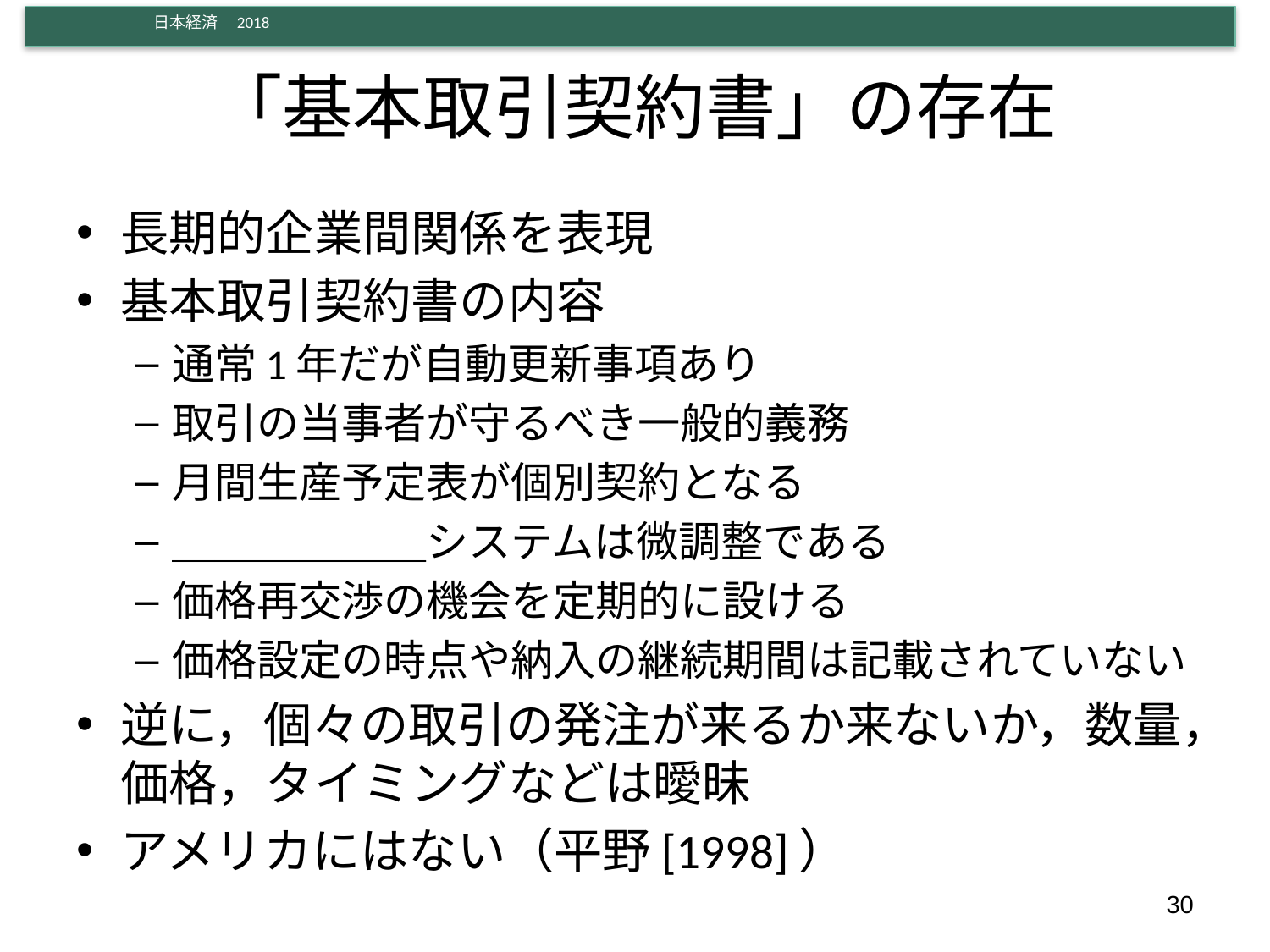

# 「基本取引契約書」の存在
長期的企業間関係を表現
基本取引契約書の内容
通常1年だが自動更新事項あり
取引の当事者が守るべき一般的義務
月間生産予定表が個別契約となる
＿＿＿＿＿＿システムは微調整である
価格再交渉の機会を定期的に設ける
価格設定の時点や納入の継続期間は記載されていない
逆に，個々の取引の発注が来るか来ないか，数量，価格，タイミングなどは曖昧
アメリカにはない（平野[1998]）
30